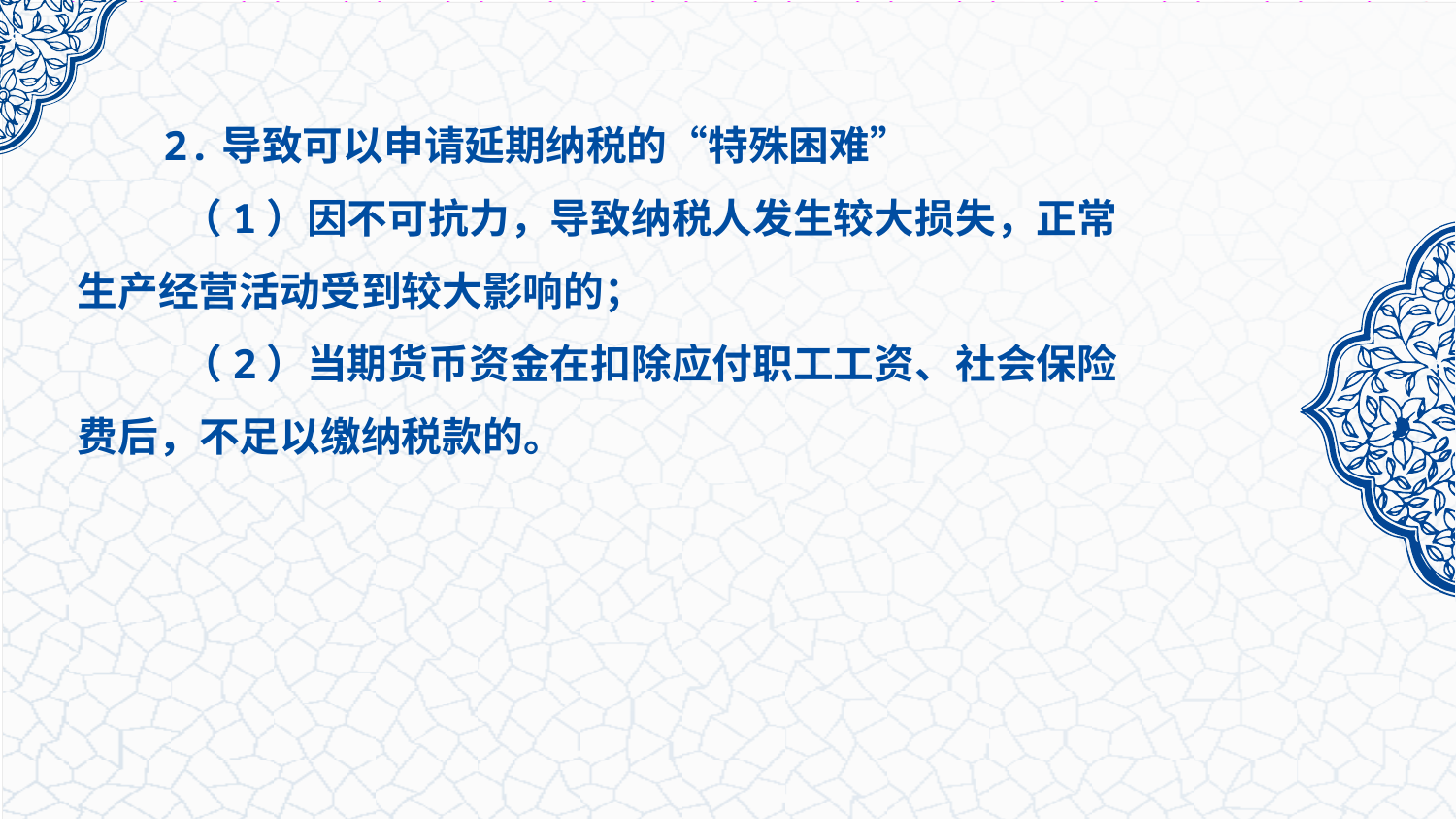

2.导致可以申请延期纳税的“特殊困难”
 （1）因不可抗力，导致纳税人发生较大损失，正常生产经营活动受到较大影响的；
 （2）当期货币资金在扣除应付职工工资、社会保险费后，不足以缴纳税款的。